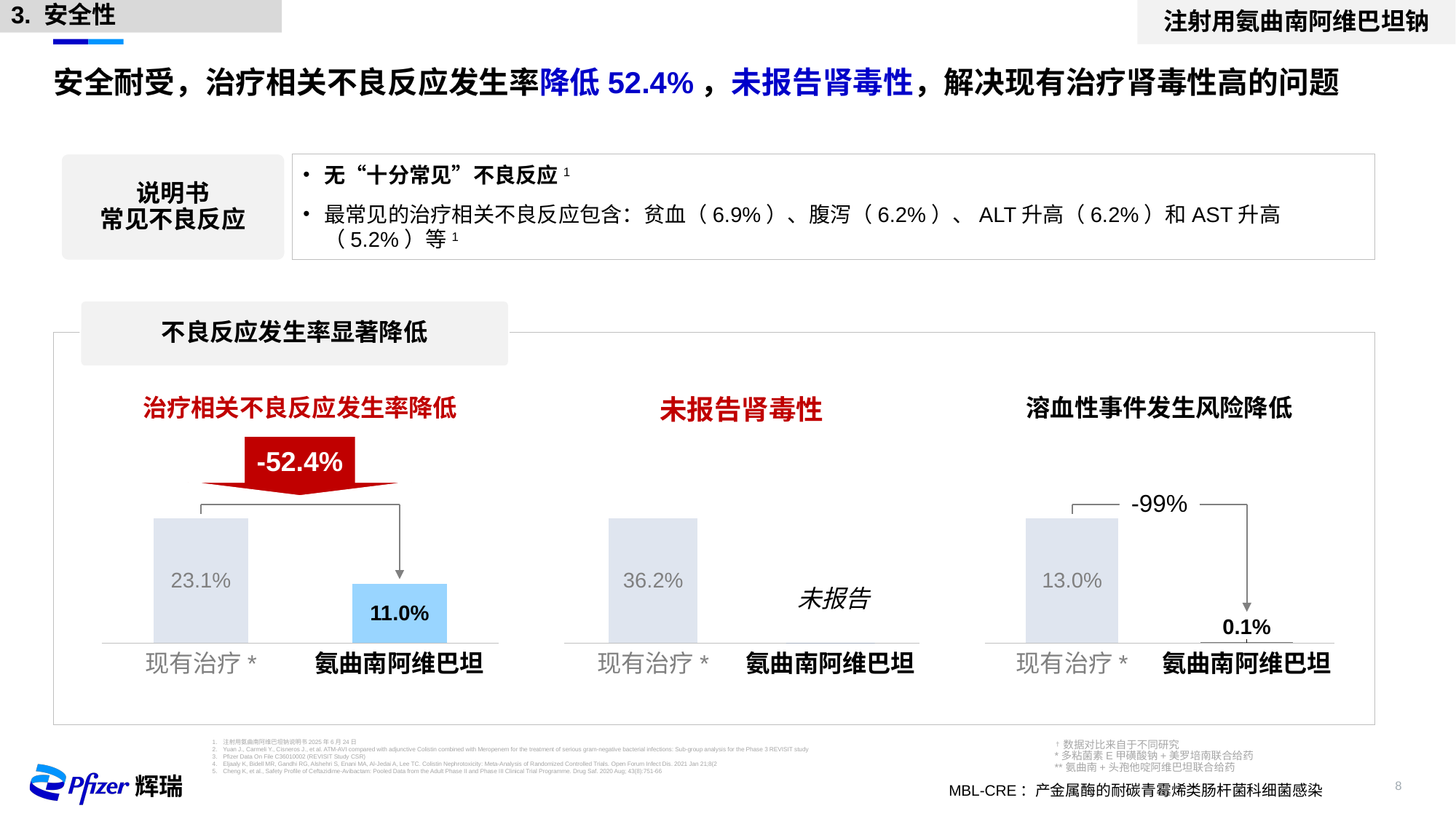

3. 安全性
注射用氨曲南阿维巴坦钠
# 安全耐受，治疗相关不良反应发生率降低52.4%，未报告肾毒性，解决现有治疗肾毒性高的问题
说明书
常见不良反应
无“十分常见”不良反应1
最常见的治疗相关不良反应包含：贫血（6.9%）、腹泻（6.2%）、ALT升高（6.2%）和AST升高（5.2%）等1
不良反应发生率显著降低

治疗相关不良反应发生率降低
未报告肾毒性
溶血性事件发生风险降低
-52.4%
-99%

### Chart

| Category |  |
|---|---|

### Chart

| Category |  |
|---|---|

### Chart

| Category |  |
|---|---|
23.1%
36.2%
13.0%
未报告
11.0%
0.1%
现有治疗*
氨曲南阿维巴坦
现有治疗*
氨曲南阿维巴坦
现有治疗*
氨曲南阿维巴坦
†数据对比来自于不同研究
*多粘菌素E甲磺酸钠+美罗培南联合给药
**氨曲南+头孢他啶阿维巴坦联合给药
注射用氨曲南阿维巴坦钠说明书2025年6月24日
Yuan J., Carmeli Y., Cisneros J., et al. ATM-AVI compared with adjunctive Colistin combined with Meropenem for the treatment of serious gram-negative bacterial infections: Sub-group analysis for the Phase 3 REVISIT study
Pfizer Data On File C36010002 (REVISIT Study CSR)
Eljaaly K, Bidell MR, Gandhi RG, Alshehri S, Enani MA, Al-Jedai A, Lee TC. Colistin Nephrotoxicity: Meta-Analysis of Randomized Controlled Trials. Open Forum Infect Dis. 2021 Jan 21;8(2
Cheng K, et al., Safety Profile of Ceftazidime-Avibactam: Pooled Data from the Adult Phase II and Phase III Clinical Trial Programme. Drug Saf. 2020 Aug; 43(8):751-66
MBL-CRE：产金属酶的耐碳青霉烯类肠杆菌科细菌感染